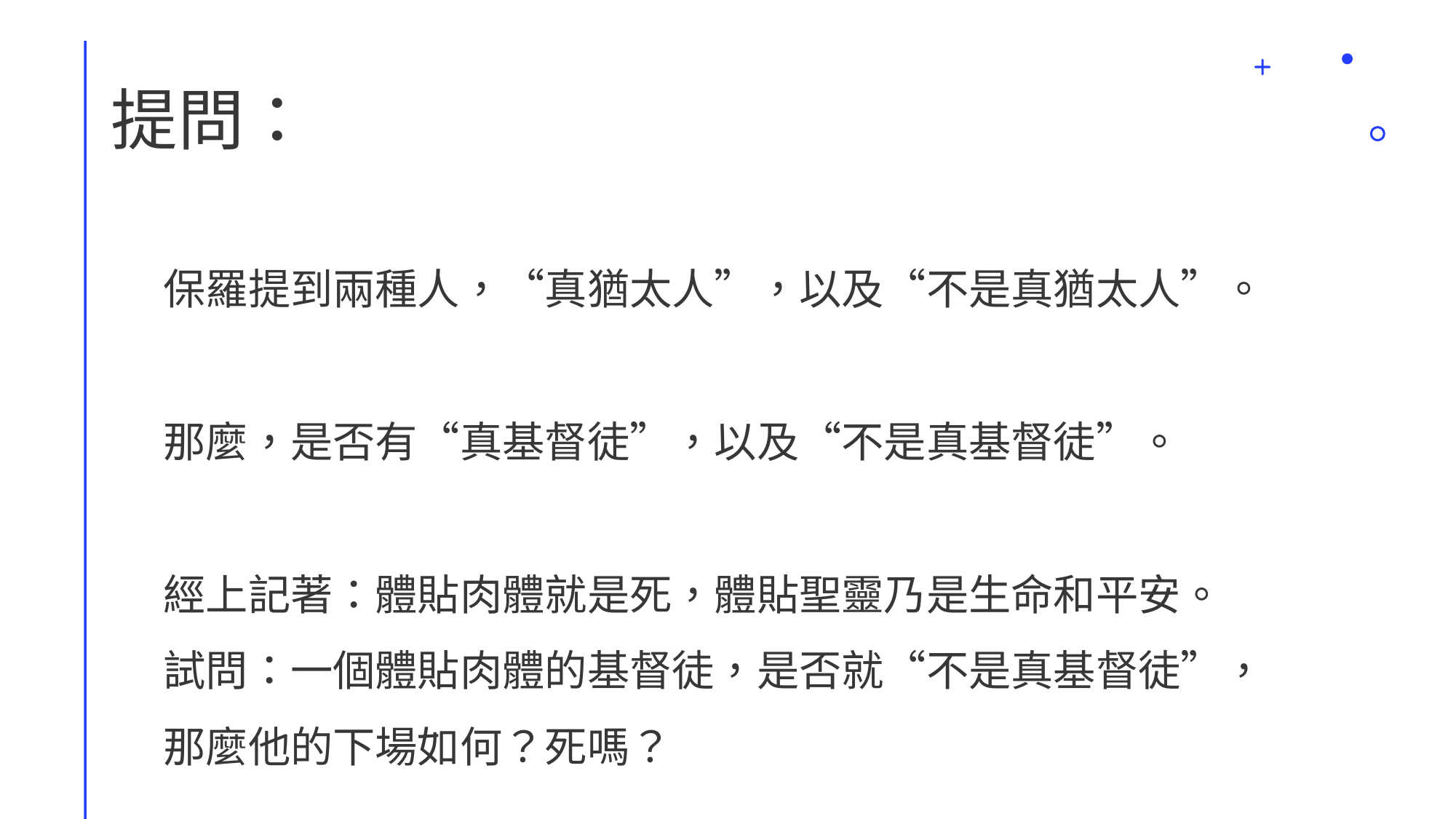

# 提問：
保羅提到兩種人，“真猶太人”，以及“不是真猶太人”。
那麼，是否有“真基督徒”，以及“不是真基督徒”。
經上記著：體貼肉體就是死，體貼聖靈乃是生命和平安。
試問：一個體貼肉體的基督徒，是否就“不是真基督徒”，那麼他的下場如何？死嗎？